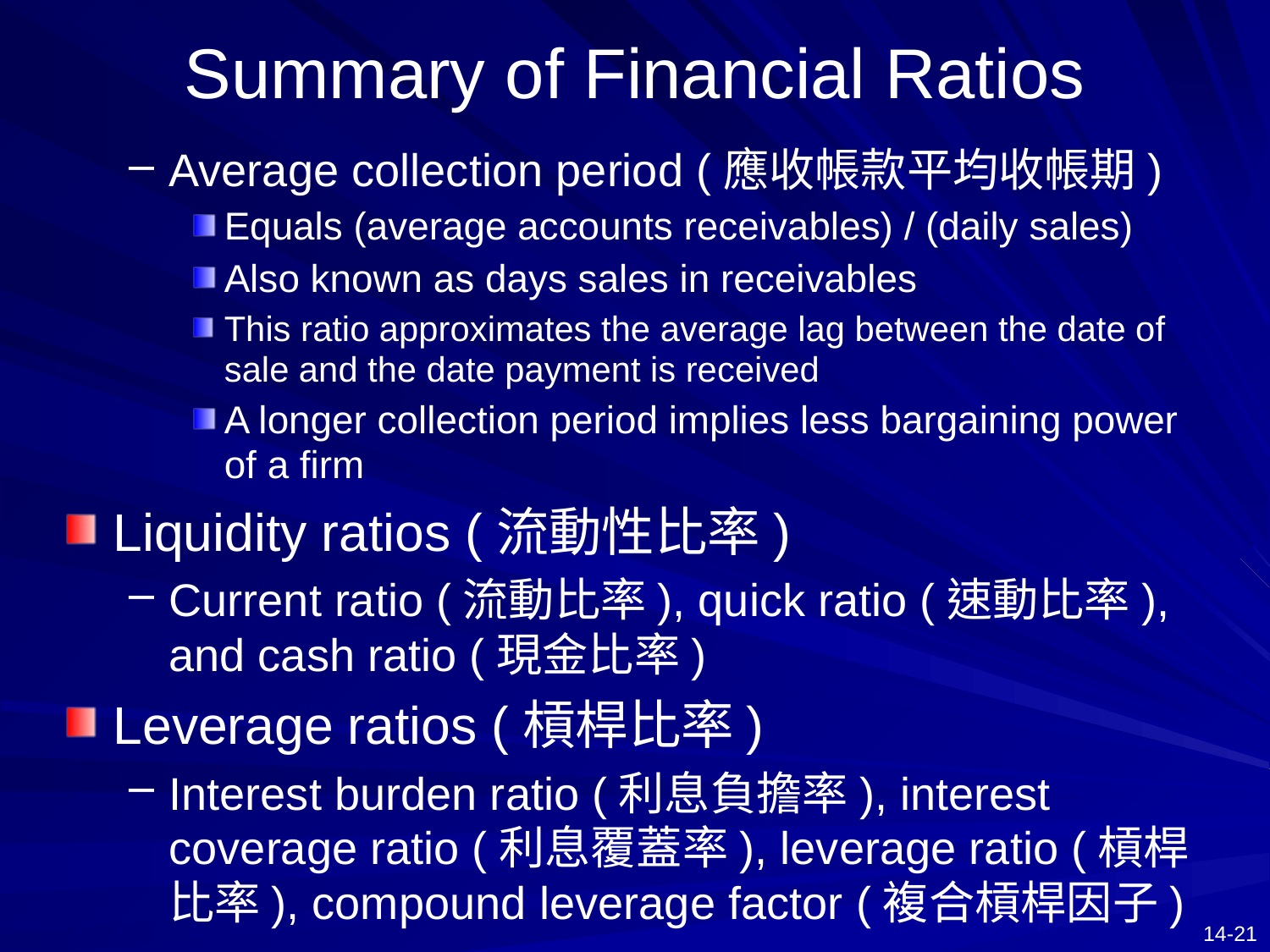

# Summary of Financial Ratios
Average collection period (應收帳款平均收帳期)
Equals (average accounts receivables) / (daily sales)
Also known as days sales in receivables
This ratio approximates the average lag between the date of sale and the date payment is received
A longer collection period implies less bargaining power of a firm
Liquidity ratios (流動性比率)
Current ratio (流動比率), quick ratio (速動比率), and cash ratio (現金比率)
Leverage ratios (槓桿比率)
Interest burden ratio (利息負擔率), interest coverage ratio (利息覆蓋率), leverage ratio (槓桿比率), compound leverage factor (複合槓桿因子)